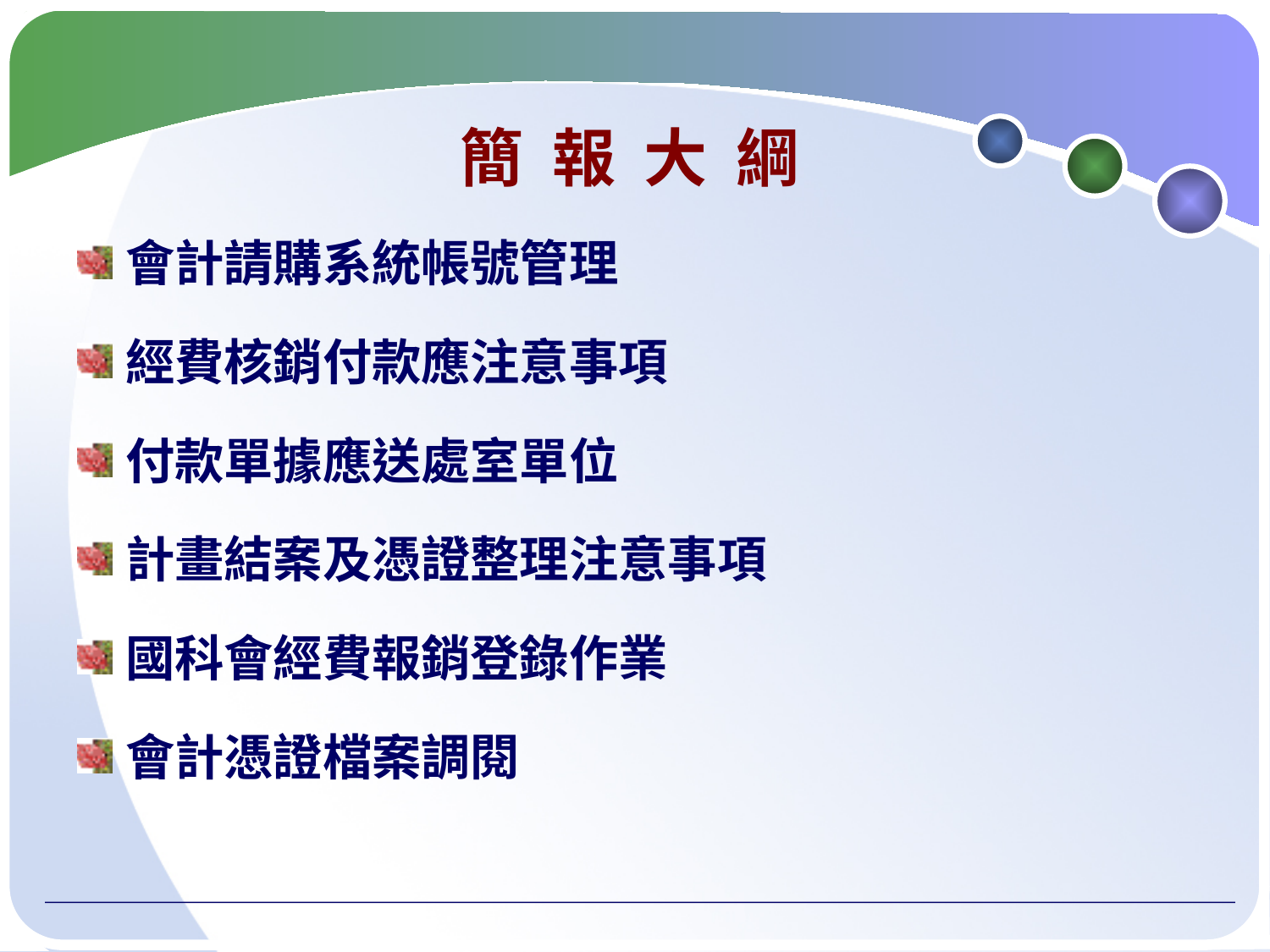

# 簡  報  大  綱
會計請購系統帳號管理
經費核銷付款應注意事項
付款單據應送處室單位
計畫結案及憑證整理注意事項
國科會經費報銷登錄作業
會計憑證檔案調閱